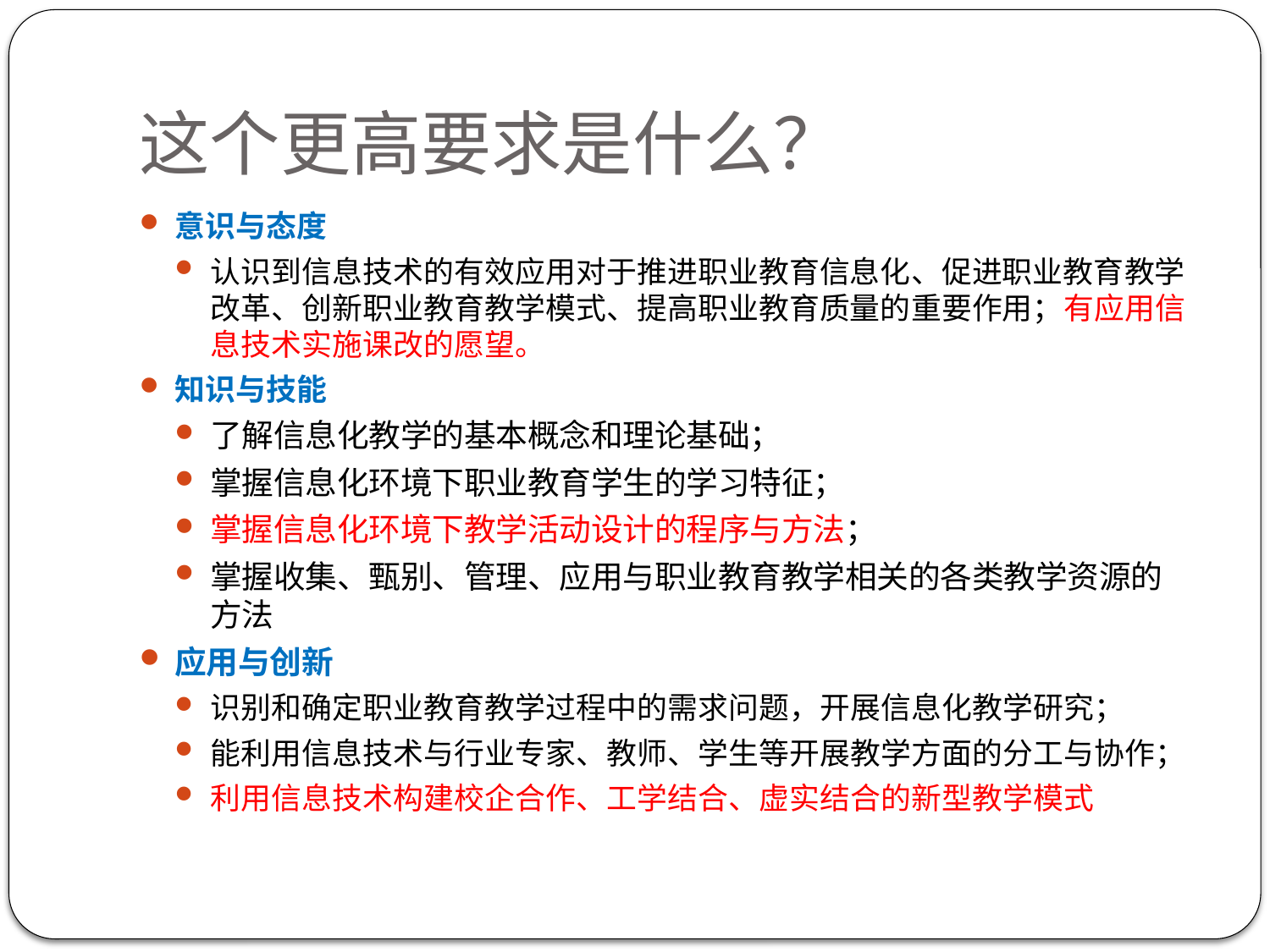

# 这个更高要求是什么？
意识与态度
认识到信息技术的有效应用对于推进职业教育信息化、促进职业教育教学改革、创新职业教育教学模式、提高职业教育质量的重要作用；有应用信息技术实施课改的愿望。
知识与技能
了解信息化教学的基本概念和理论基础；
掌握信息化环境下职业教育学生的学习特征；
掌握信息化环境下教学活动设计的程序与方法；
掌握收集、甄别、管理、应用与职业教育教学相关的各类教学资源的方法
应用与创新
识别和确定职业教育教学过程中的需求问题，开展信息化教学研究；
能利用信息技术与行业专家、教师、学生等开展教学方面的分工与协作；
利用信息技术构建校企合作、工学结合、虚实结合的新型教学模式